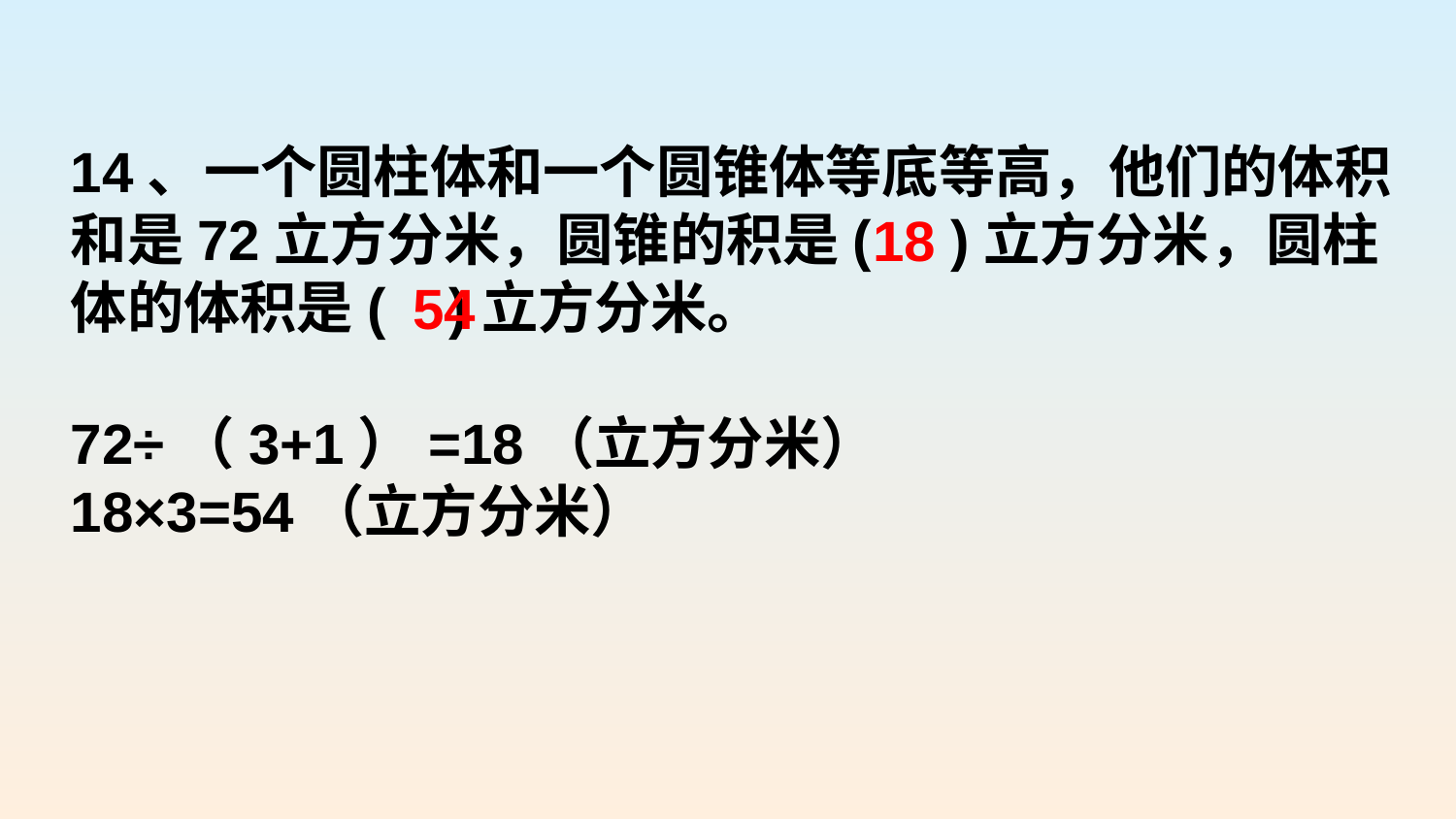

14、一个圆柱体和一个圆锥体等底等高，他们的体积和是72立方分米，圆锥的积是(     )立方分米，圆柱体的体积是(    )立方分米。

72÷（3+1）=18（立方分米）
18×3=54（立方分米）
18
54